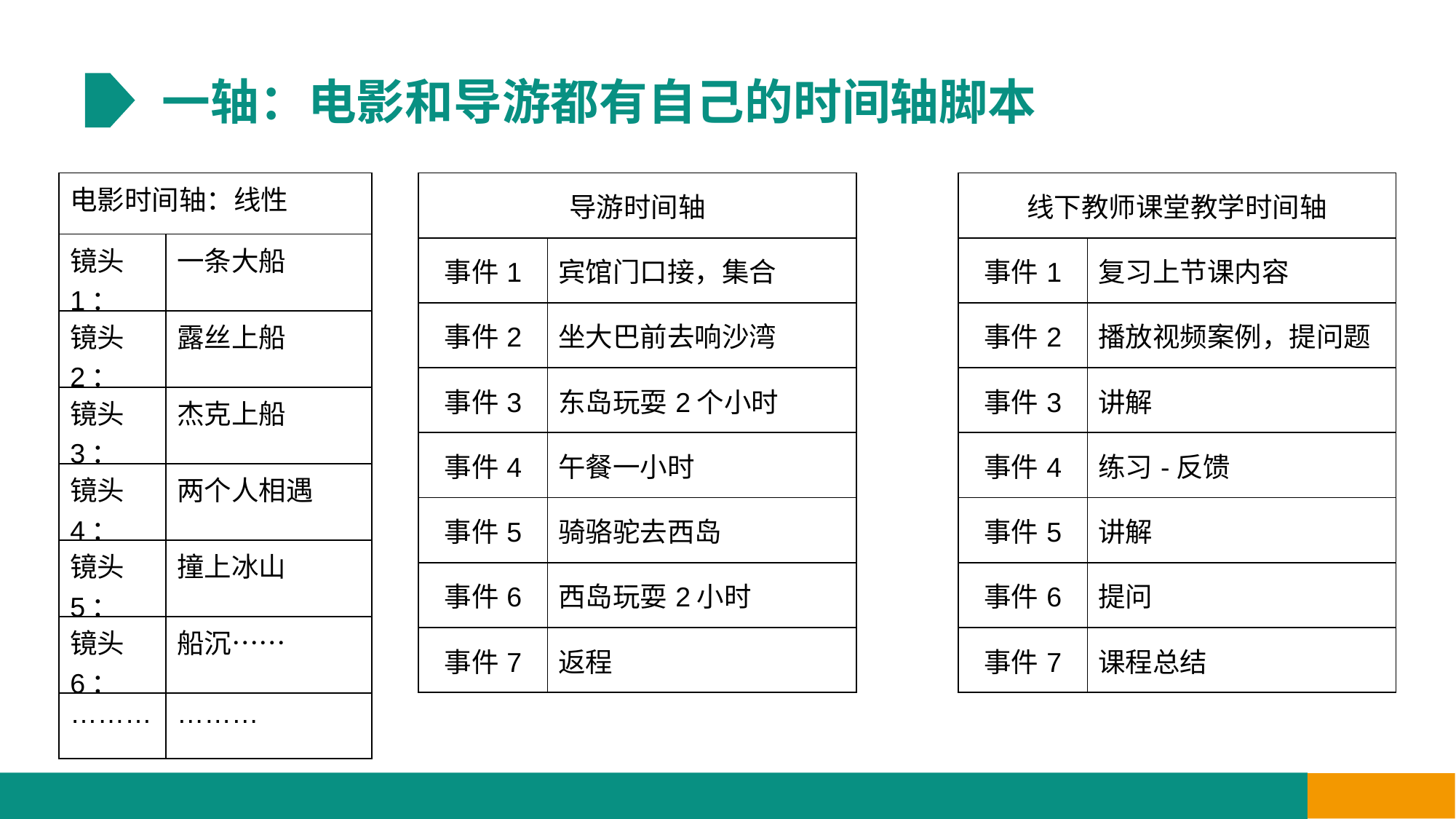

一轴：电影和导游都有自己的时间轴脚本
| 电影时间轴：线性 |  |
| --- | --- |
| 镜头1： | 一条大船 |
| 镜头2： | 露丝上船 |
| 镜头3： | 杰克上船 |
| 镜头4： | 两个人相遇 |
| 镜头5： | 撞上冰山 |
| 镜头6： | 船沉…… |
| ……… | ……… |
| 导游时间轴 |  |
| --- | --- |
| 事件1 | 宾馆门口接，集合 |
| 事件2 | 坐大巴前去响沙湾 |
| 事件3 | 东岛玩耍2个小时 |
| 事件4 | 午餐一小时 |
| 事件5 | 骑骆驼去西岛 |
| 事件6 | 西岛玩耍2小时 |
| 事件7 | 返程 |
| 线下教师课堂教学时间轴 |  |
| --- | --- |
| 事件1 | 复习上节课内容 |
| 事件2 | 播放视频案例，提问题 |
| 事件3 | 讲解 |
| 事件4 | 练习-反馈 |
| 事件5 | 讲解 |
| 事件6 | 提问 |
| 事件7 | 课程总结 |